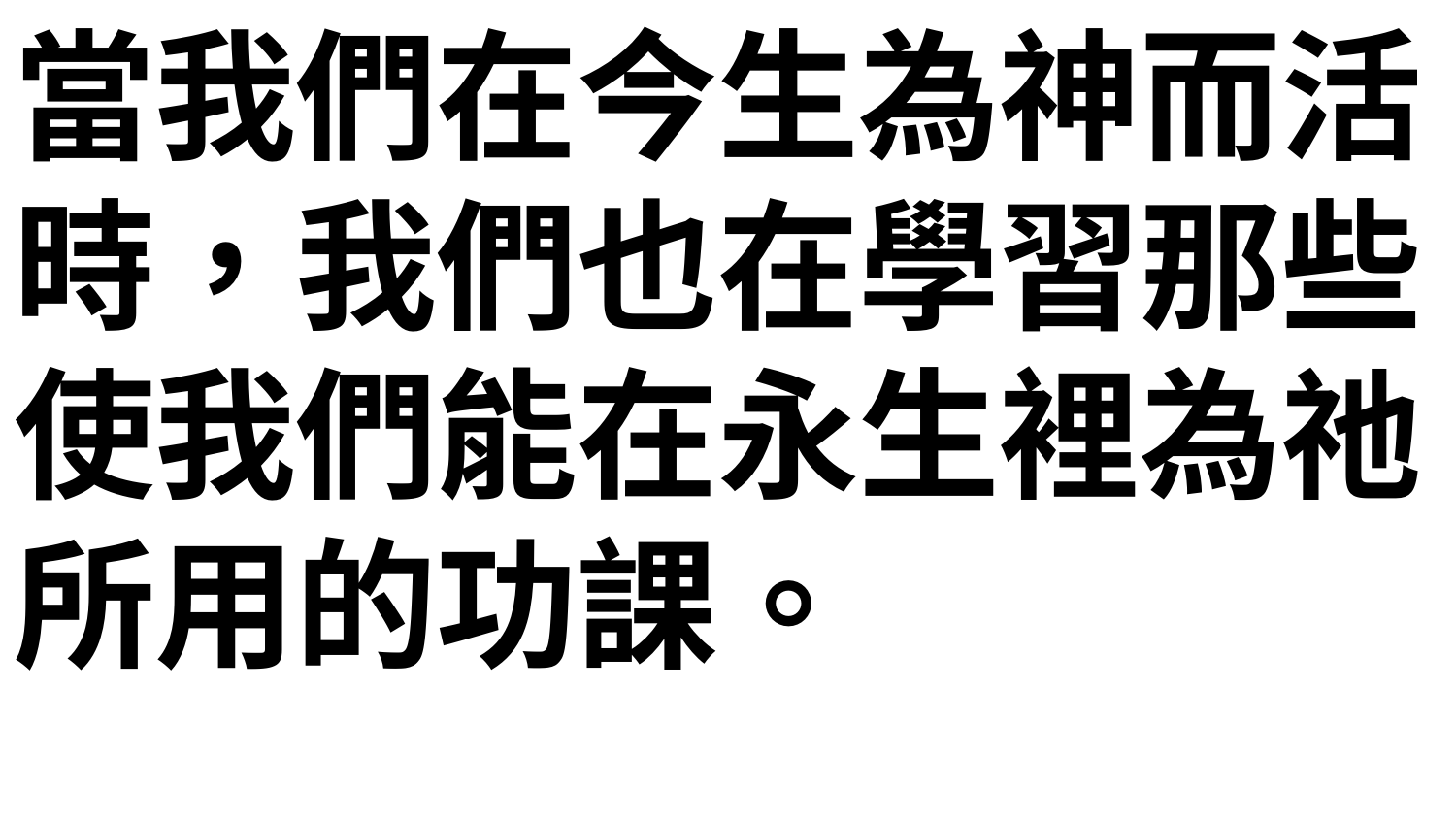

當我們在今生為神而活時，我們也在學習那些使我們能在永生裡為祂所用的功課。